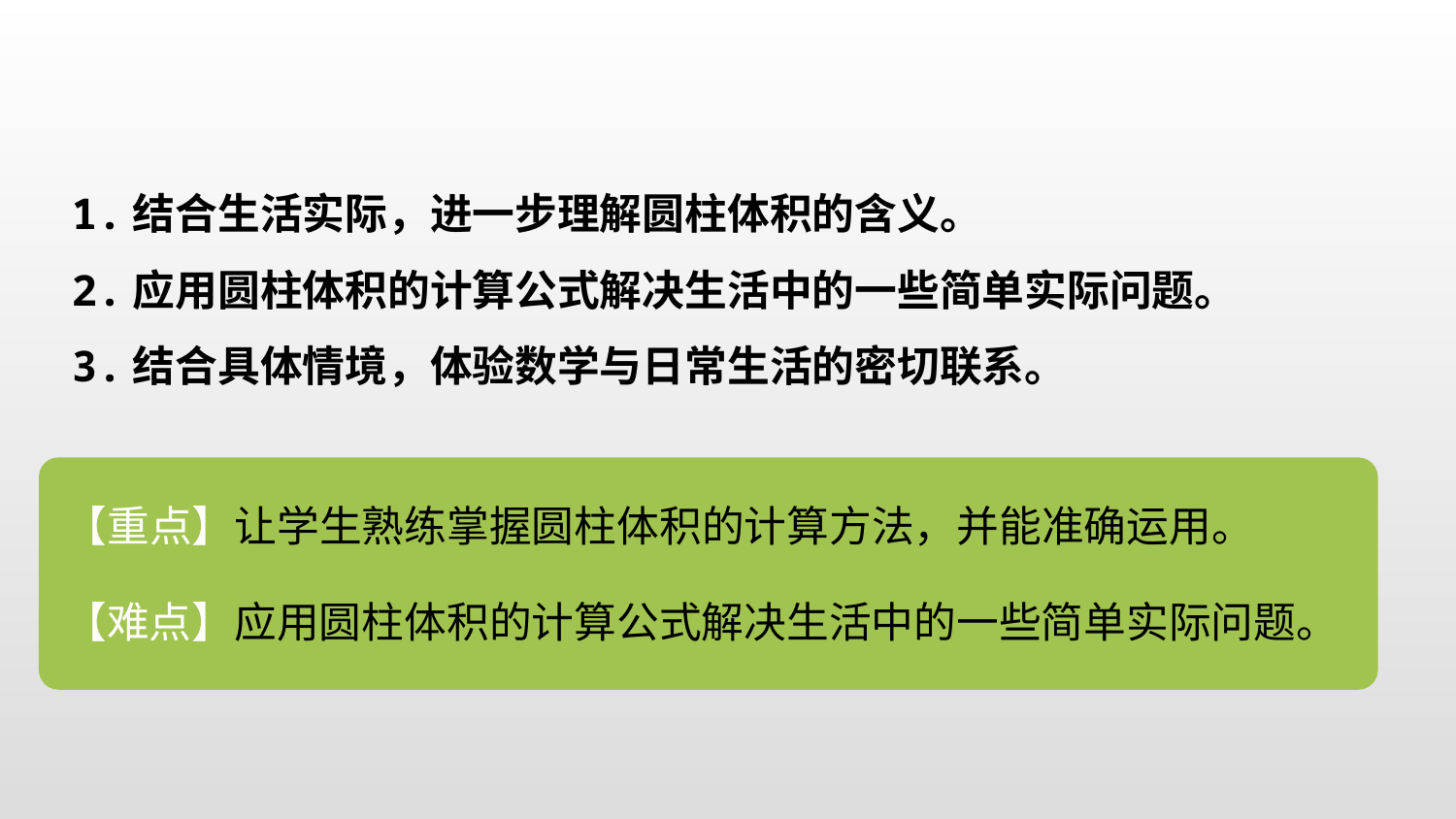

1.结合生活实际，进一步理解圆柱体积的含义。
2.应用圆柱体积的计算公式解决生活中的一些简单实际问题。
3.结合具体情境，体验数学与日常生活的密切联系。

【重点】让学生熟练掌握圆柱体积的计算方法，并能准确运用。

【难点】应用圆柱体积的计算公式解决生活中的一些简单实际问题。